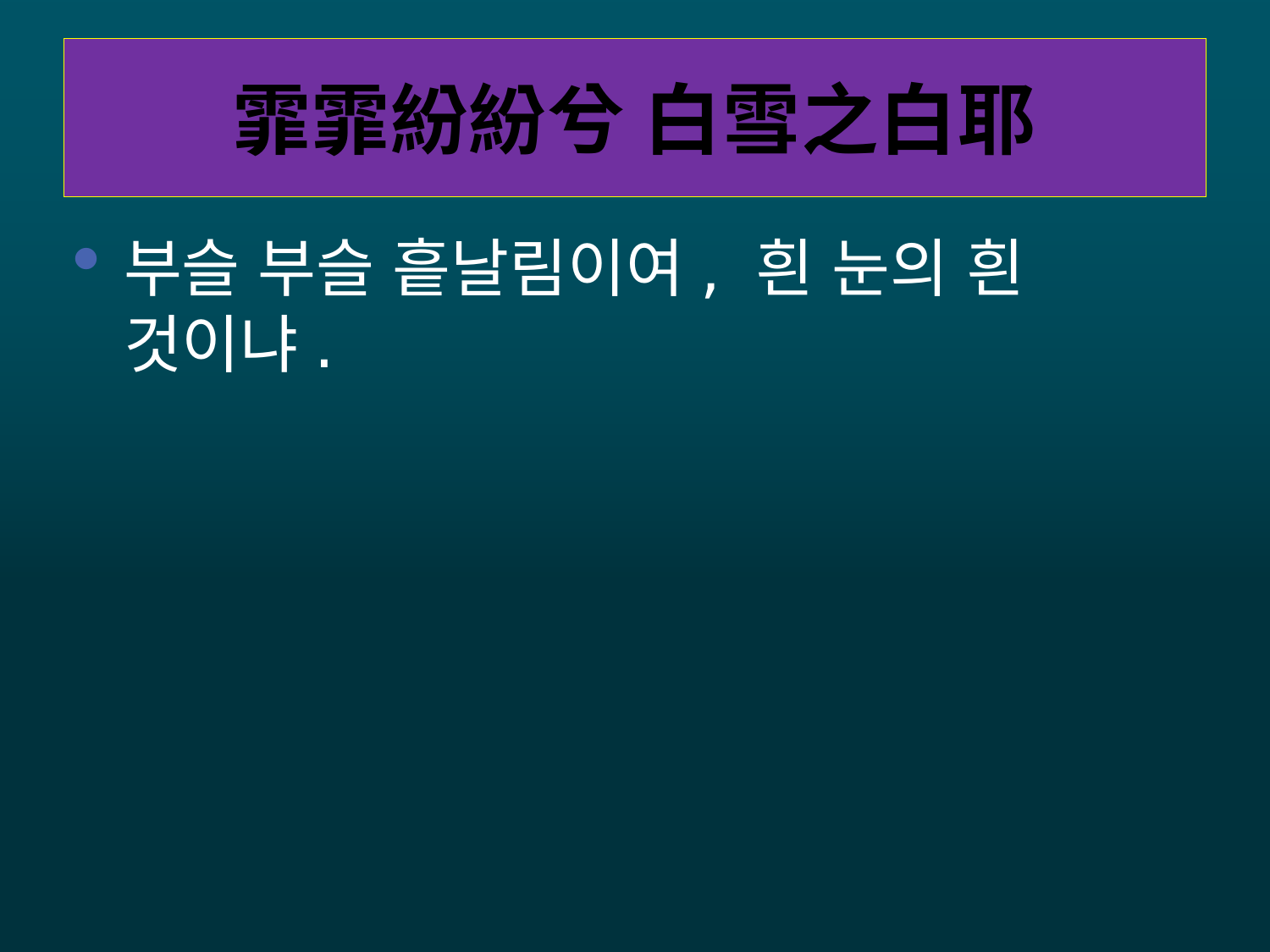

# 霏霏紛紛兮 白雪之白耶
부슬 부슬 흩날림이여, 흰 눈의 흰 것이냐.